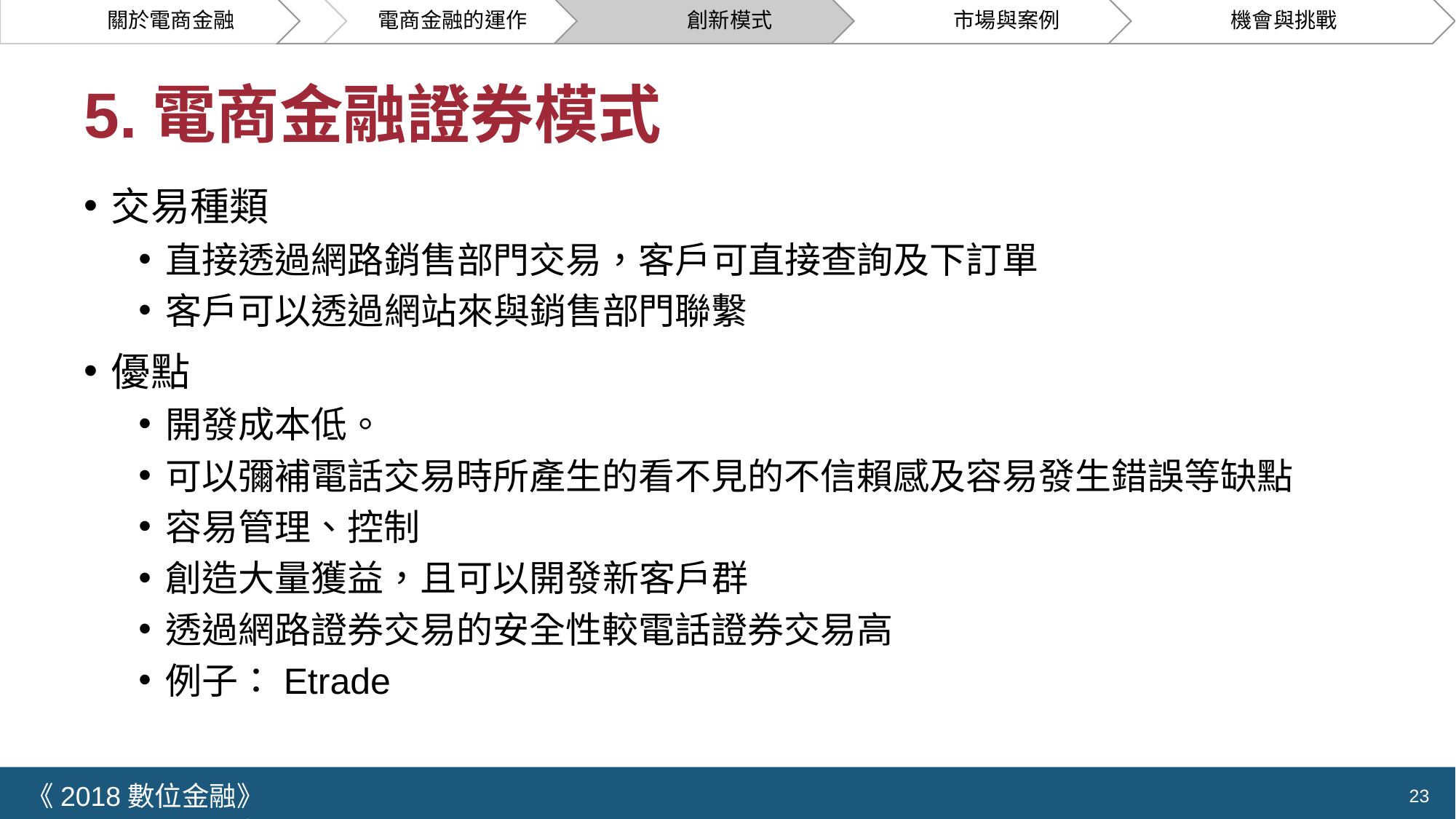

關於電商金融
電商金融的運作
創新模式
市場與案例
機會與挑戰
# 5.電商金融證券模式
交易種類
直接透過網路銷售部門交易，客戶可直接查詢及下訂單
客戶可以透過網站來與銷售部門聯繫
優點
開發成本低。
可以彌補電話交易時所產生的看不見的不信賴感及容易發生錯誤等缺點
容易管理、控制
創造大量獲益，且可以開發新客戶群
透過網路證券交易的安全性較電話證券交易高
例子：Etrade

《2018數位金融》                                                                                                                                             	NCTU.IIM.IEBI Lab
23